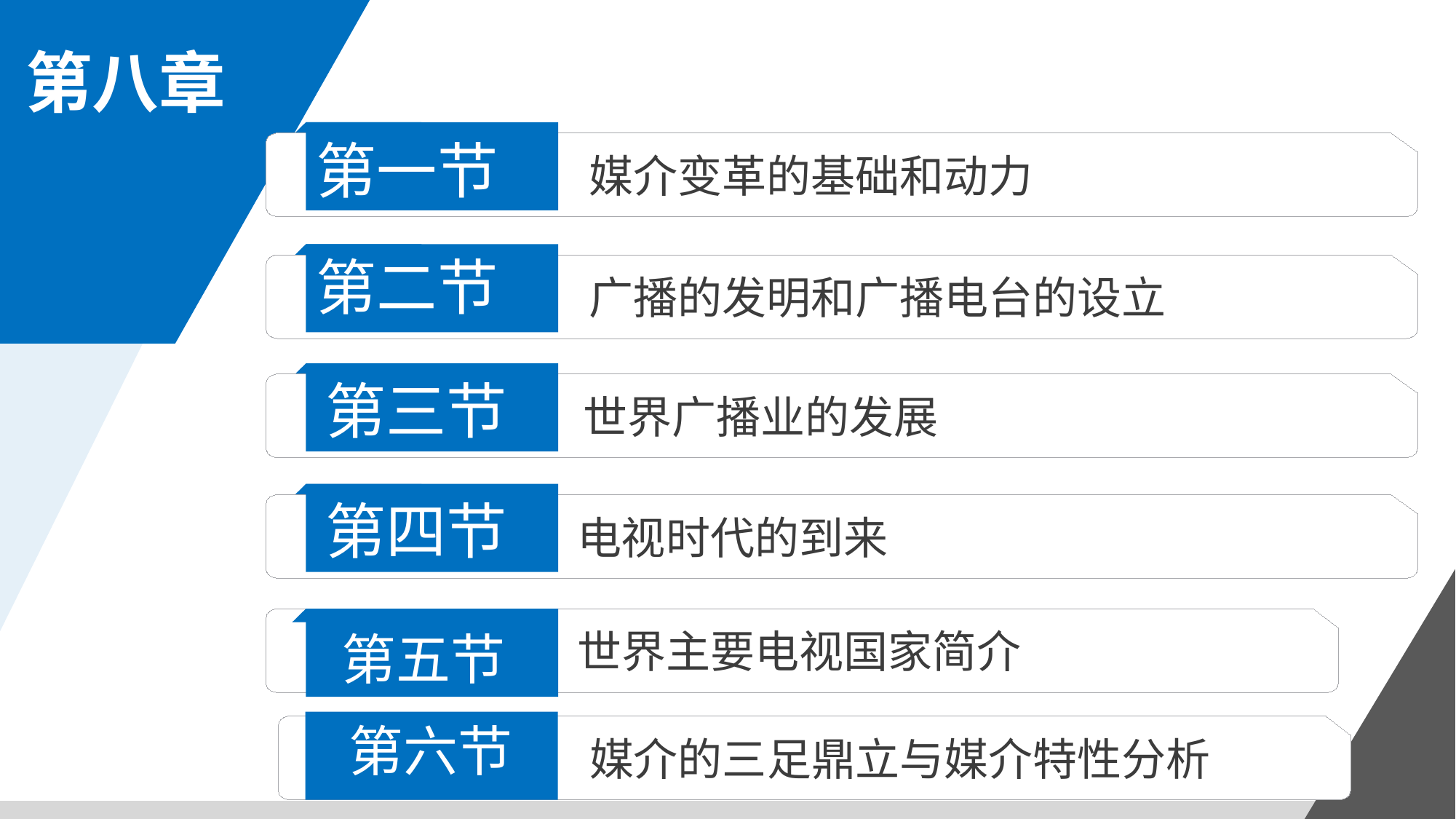

第八章

第一节

媒介变革的基础和动力
第二节

广播的发明和广播电台的设立

第三节

世界广播业的发展

第四节

电视时代的到来

第五节

世界主要电视国家简介

第六节

媒介的三足鼎立与媒介特性分析